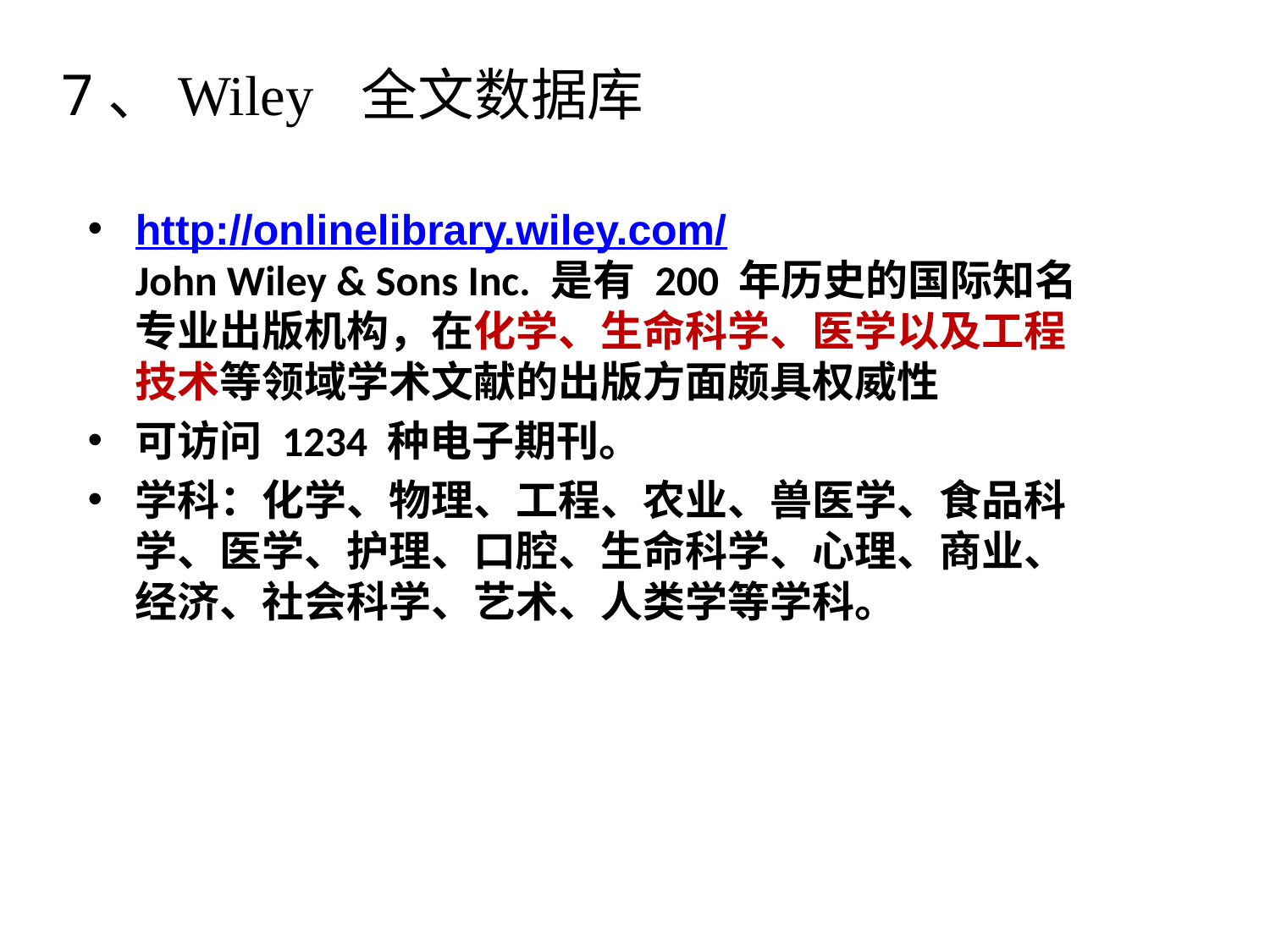

# 7、Wiley 全文数据库
http://onlinelibrary.wiley.com/
John Wiley & Sons Inc. 是有 200 年历史的国际知名专业出版机构，在化学、生命科学、医学以及工程技术等领域学术文献的出版方面颇具权威性
可访问 1234 种电子期刊。
学科：化学、物理、工程、农业、兽医学、食品科学、医学、护理、口腔、生命科学、心理、商业、经济、社会科学、艺术、人类学等学科。